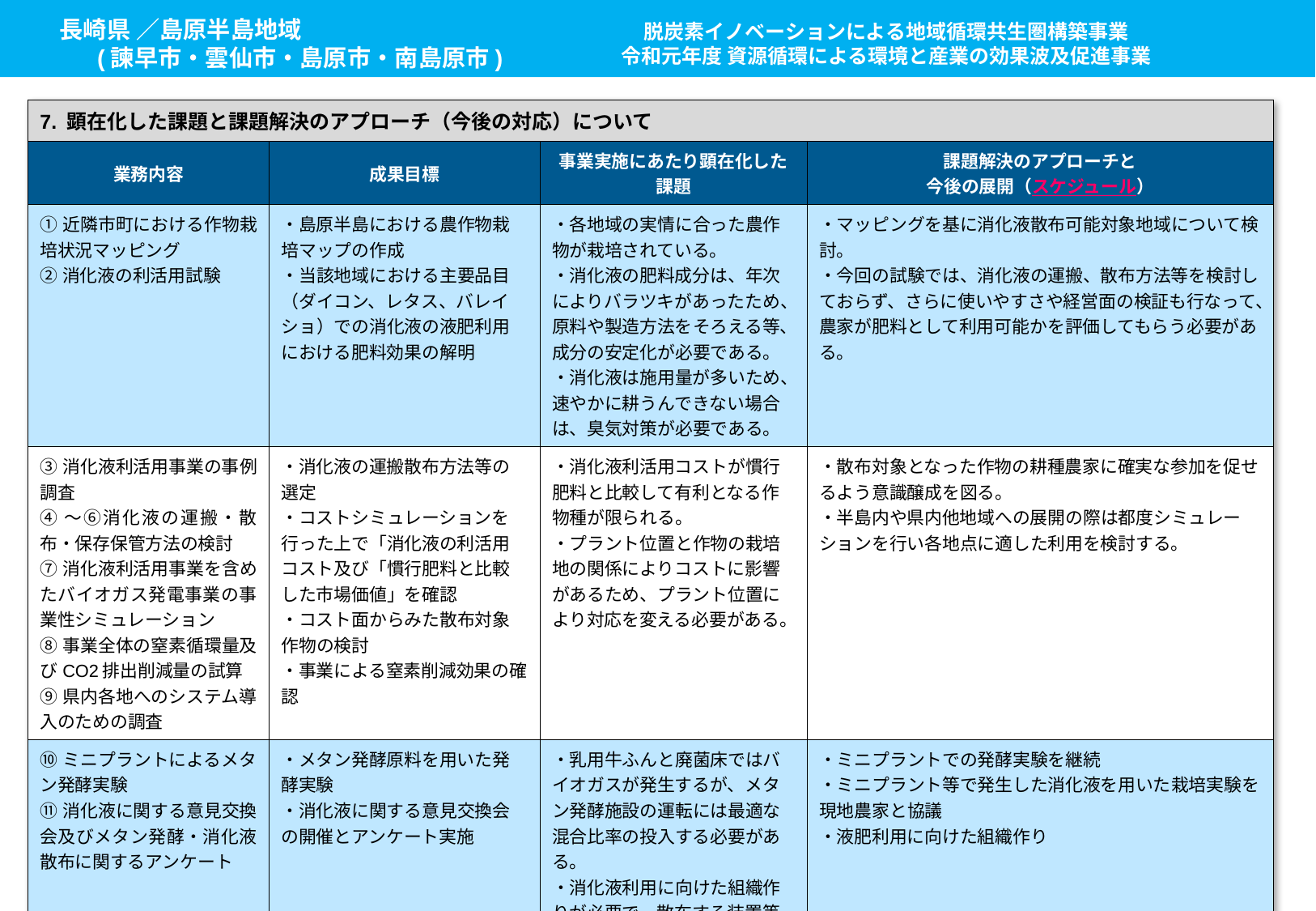

長崎県 ／島原半島地域
(諫早市・雲仙市・島原市・南島原市)
脱炭素イノベーションによる地域循環共生圏構築事業
令和元年度 資源循環による環境と産業の効果波及促進事業
| 7. 顕在化した課題と課題解決のアプローチ（今後の対応）について |  |  |  |
| --- | --- | --- | --- |
| 業務内容 | 成果目標 | 事業実施にあたり顕在化した課題 | 課題解決のアプローチと 今後の展開（スケジュール） |
| ①近隣市町における作物栽培状況マッピング ②消化液の利活用試験 | ・島原半島における農作物栽培マップの作成 ・当該地域における主要品目（ダイコン、レタス、バレイショ）での消化液の液肥利用における肥料効果の解明 | ・各地域の実情に合った農作物が栽培されている。 ・消化液の肥料成分は、年次によりバラツキがあったため、原料や製造方法をそろえる等、成分の安定化が必要である。 ・消化液は施用量が多いため、速やかに耕うんできない場合は、臭気対策が必要である。 | ・マッピングを基に消化液散布可能対象地域について検討。 ・今回の試験では、消化液の運搬、散布方法等を検討しておらず、さらに使いやすさや経営面の検証も行なって、農家が肥料として利用可能かを評価してもらう必要がある。 |
| ③消化液利活用事業の事例調査 ④～⑥消化液の運搬・散布・保存保管方法の検討 ⑦消化液利活用事業を含めたバイオガス発電事業の事業性シミュレーション ⑧事業全体の窒素循環量及びCO2排出削減量の試算 ⑨県内各地へのシステム導入のための調査 | ・消化液の運搬散布方法等の選定 ・コストシミュレーションを行った上で「消化液の利活用コスト及び「慣行肥料と比較した市場価値」を確認 ・コスト面からみた散布対象作物の検討 ・事業による窒素削減効果の確認 | ・消化液利活用コストが慣行肥料と比較して有利となる作物種が限られる。 ・プラント位置と作物の栽培地の関係によりコストに影響があるため、プラント位置により対応を変える必要がある。 | ・散布対象となった作物の耕種農家に確実な参加を促せるよう意識醸成を図る。 ・半島内や県内他地域への展開の際は都度シミュレーションを行い各地点に適した利用を検討する。 |
| ⑩ミニプラントによるメタン発酵実験 ⑪消化液に関する意見交換会及びメタン発酵・消化液散布に関するアンケート | ・メタン発酵原料を用いた発酵実験 ・消化液に関する意見交換会の開催とアンケート実施 | ・乳用牛ふんと廃菌床ではバイオガスが発生するが、メタン発酵施設の運転には最適な混合比率の投入する必要がある。 ・消化液利用に向けた組織作りが必要で、散布する装置等の準備が必要。 ・液肥の利用実績がないため、取り扱いに経験が必要。 | ・ミニプラントでの発酵実験を継続 ・ミニプラント等で発生した消化液を用いた栽培実験を現地農家と協議 ・液肥利用に向けた組織作り |
環境省　地域の多様な課題に応える脱炭素型地域づくりモデル形成事業